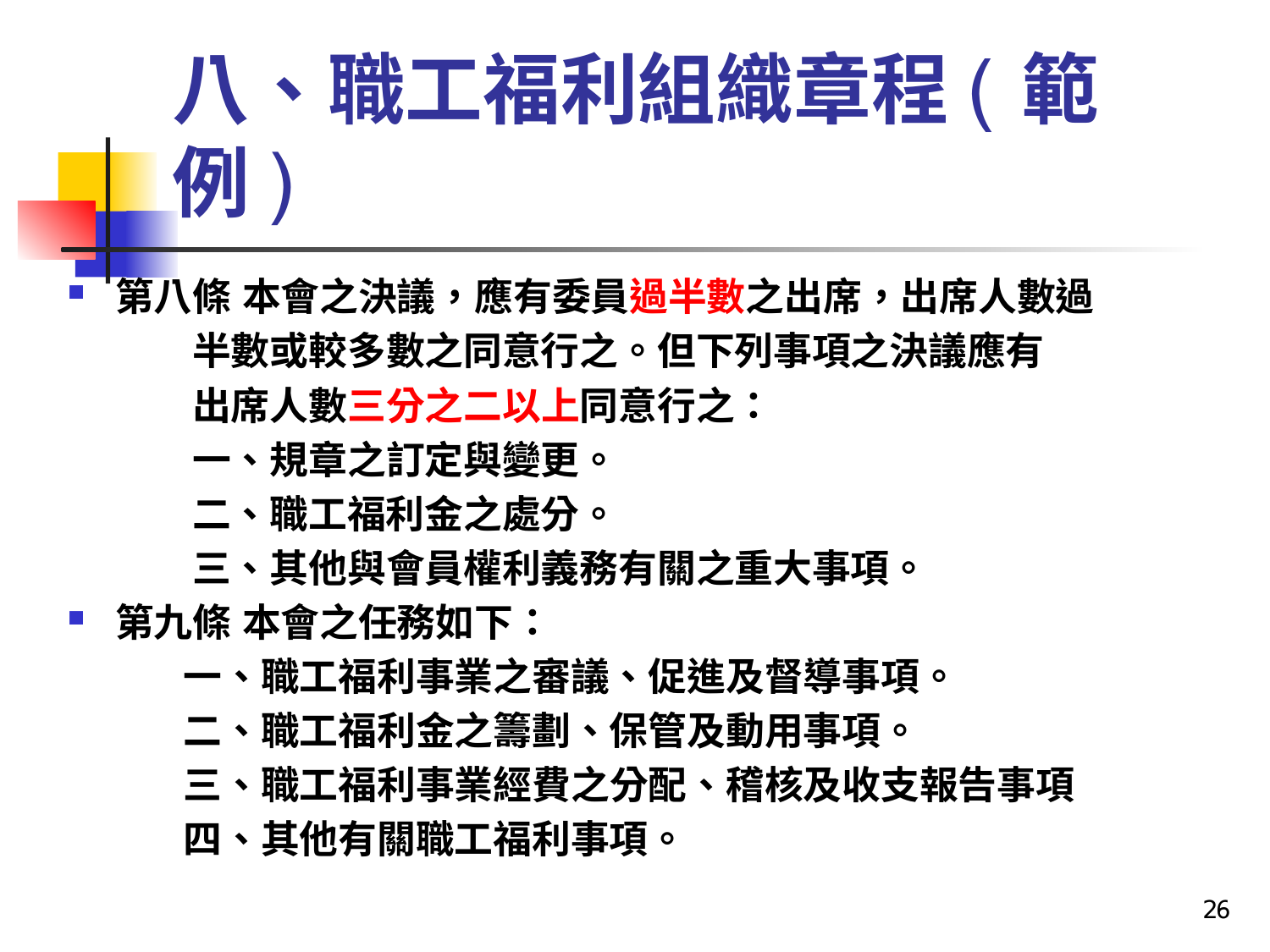

# 八、職工福利組織章程(範例)
第八條	本會之決議，應有委員過半數之出席，出席人數過
             半數或較多數之同意行之。但下列事項之決議應有
             出席人數三分之二以上同意行之：
             一、規章之訂定與變更。
             二、職工福利金之處分。
             三、其他與會員權利義務有關之重大事項。
第九條	本會之任務如下：
            一、職工福利事業之審議、促進及督導事項。
            二、職工福利金之籌劃、保管及動用事項。
            三、職工福利事業經費之分配、稽核及收支報告事項
            四、其他有關職工福利事項。

26